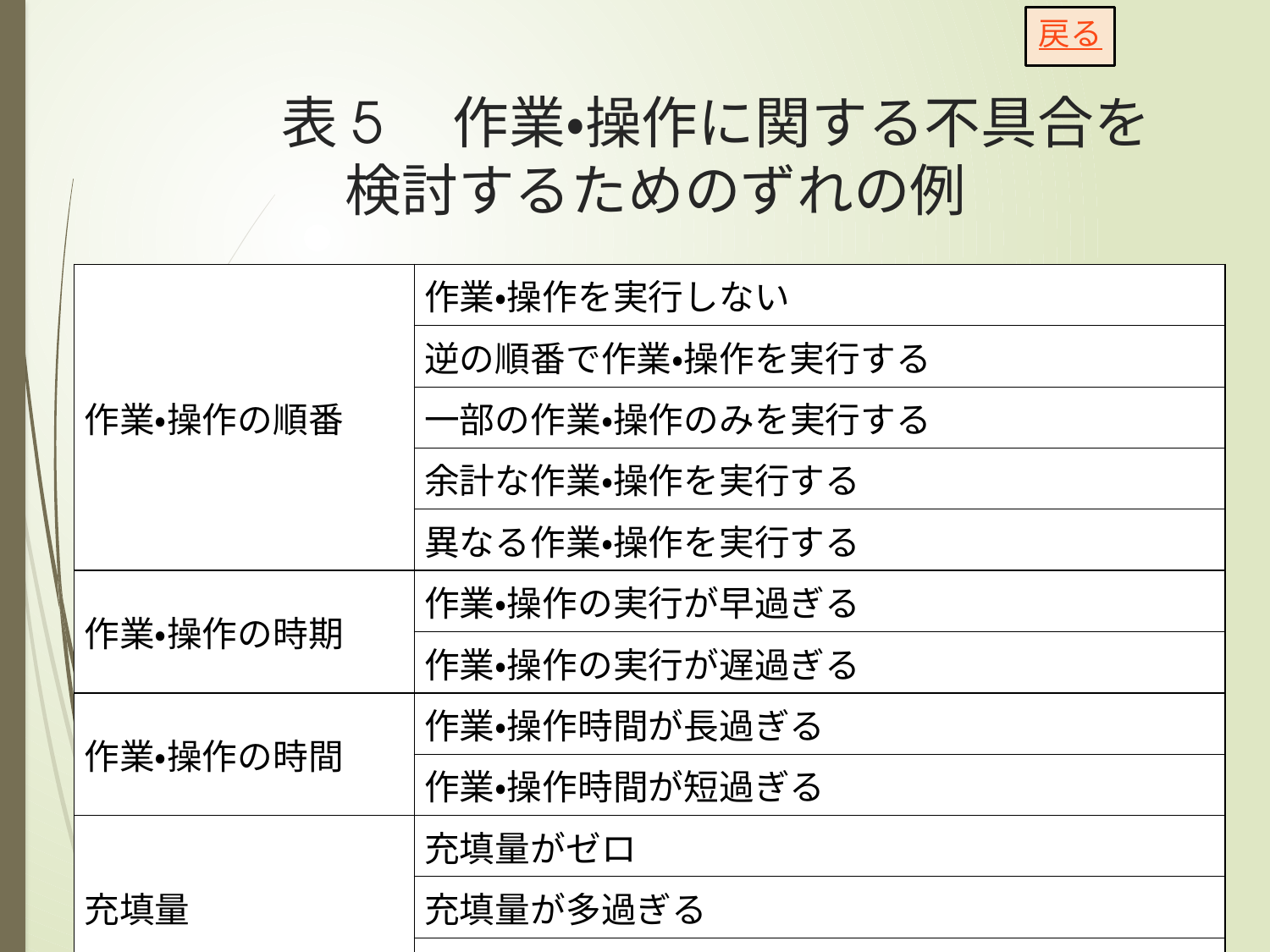

戻る
# 表5　作業・操作に関する不具合を検討するためのずれの例
| 作業・操作の順番 | 作業・操作を実行しない |
| --- | --- |
|  | 逆の順番で作業・操作を実行する |
|  | 一部の作業・操作のみを実行する |
|  | 余計な作業・操作を実行する |
|  | 異なる作業・操作を実行する |
| 作業・操作の時期 | 作業・操作の実行が早過ぎる |
|  | 作業・操作の実行が遅過ぎる |
| 作業・操作の時間 | 作業・操作時間が長過ぎる |
|  | 作業・操作時間が短過ぎる |
| 充填量 | 充填量がゼロ |
|  | 充填量が多過ぎる |
|  | 充填量が少な過ぎる |